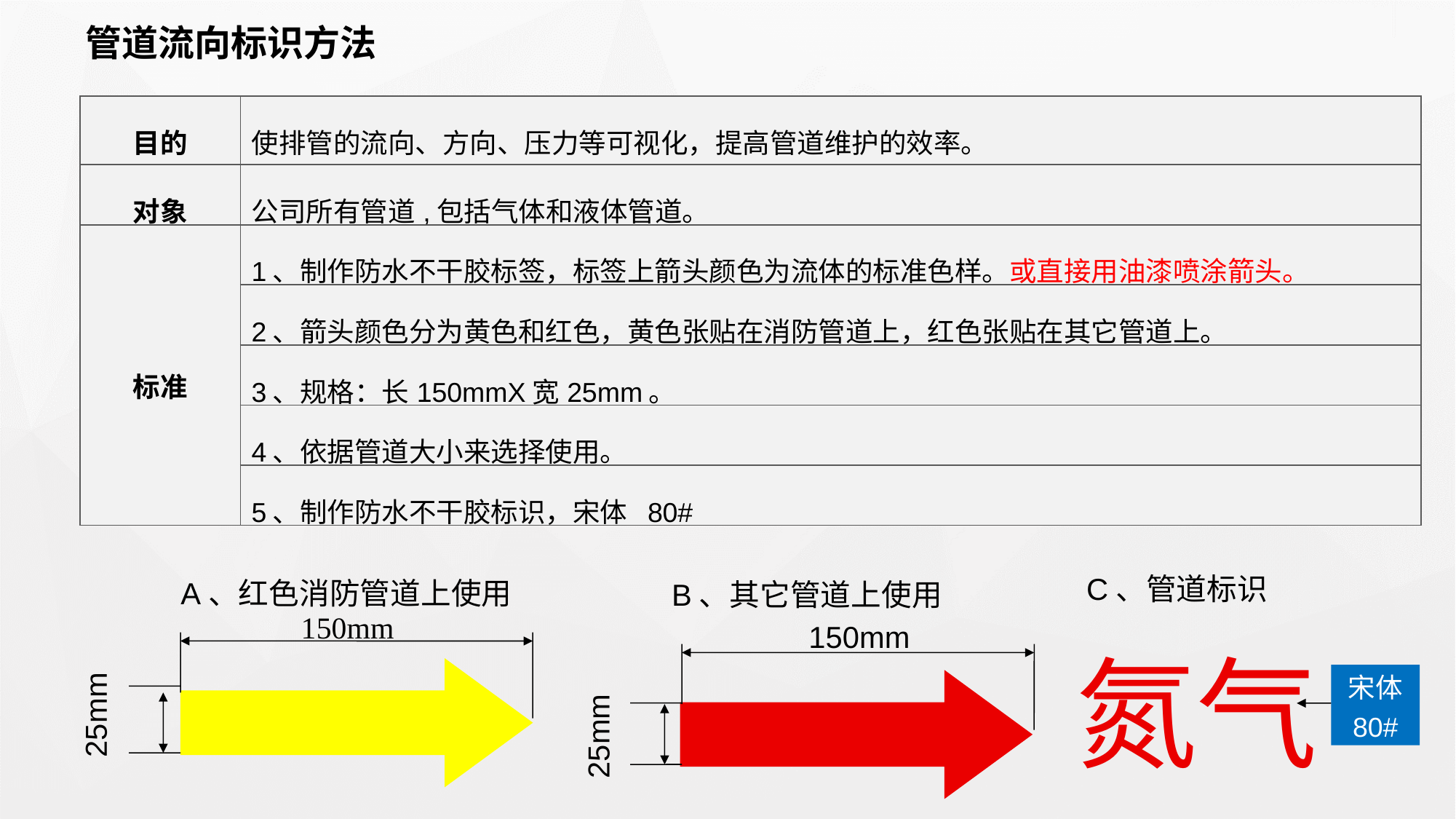

管道流向标识方法
| 目的 | 使排管的流向、方向、压力等可视化，提高管道维护的效率。 |
| --- | --- |
| 对象 | 公司所有管道,包括气体和液体管道。 |
| 标准 | 1、制作防水不干胶标签，标签上箭头颜色为流体的标准色样。或直接用油漆喷涂箭头。 |
|  | 2、箭头颜色分为黄色和红色，黄色张贴在消防管道上，红色张贴在其它管道上。 |
|  | 3、规格：长150mmX宽25mm。 |
|  | 4、依据管道大小来选择使用。 |
|  | 5、制作防水不干胶标识，宋体 80# |
C、管道标识
A、红色消防管道上使用
B、其它管道上使用
150mm

25mm

150mm

25mm

氮气
宋体
80#